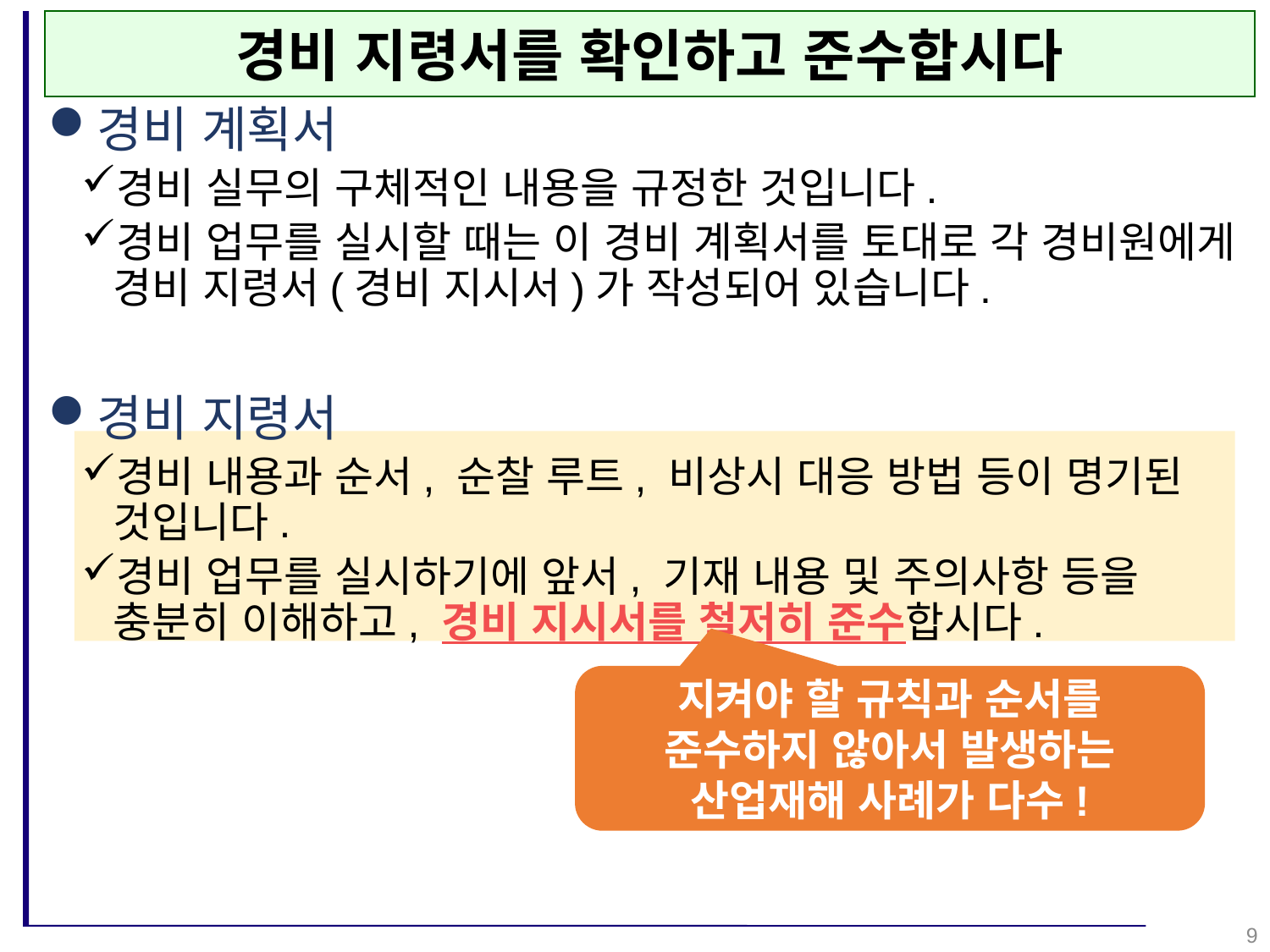

경비 지령서를 확인하고 준수합시다
경비 계획서
경비 실무의 구체적인 내용을 규정한 것입니다.
경비 업무를 실시할 때는 이 경비 계획서를 토대로 각 경비원에게 경비 지령서(경비 지시서)가 작성되어 있습니다.

경비 지령서
경비 내용과 순서, 순찰 루트, 비상시 대응 방법 등이 명기된 것입니다.
경비 업무를 실시하기에 앞서, 기재 내용 및 주의사항 등을 충분히 이해하고, 경비 지시서를 철저히 준수합시다.

지켜야 할 규칙과 순서를 준수하지 않아서 발생하는 산업재해 사례가 다수!
9